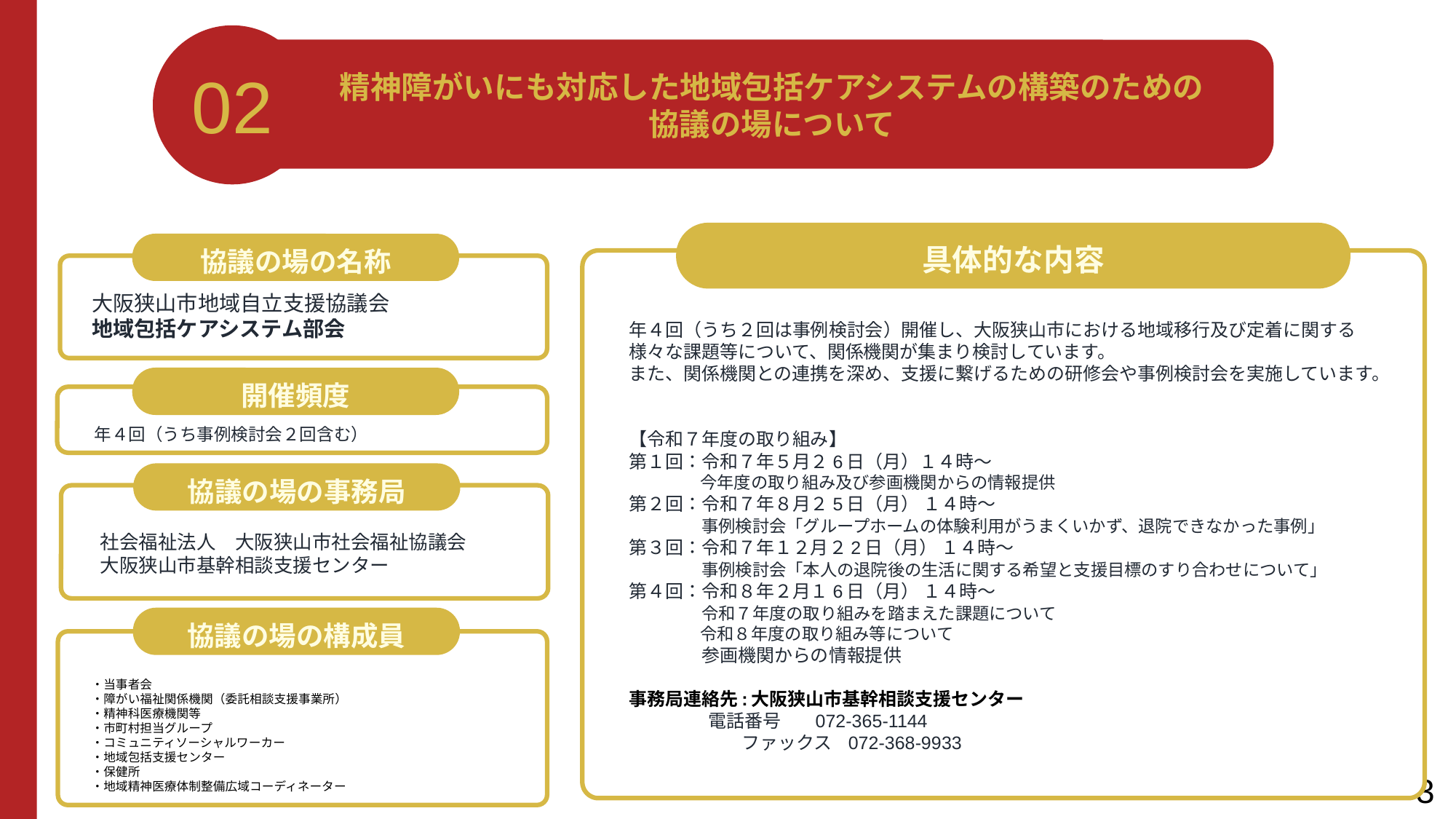

02

精神障がいにも対応した地域包括ケアシステムの構築のための
協議の場について
具体的な内容
協議の場の名称

大阪狭山市地域自立支援協議会
地域包括ケアシステム部会
年４回（うち２回は事例検討会）開催し、大阪狭山市における地域移行及び定着に関する様々な課題等について、関係機関が集まり検討しています。
また、関係機関との連携を深め、支援に繋げるための研修会や事例検討会を実施しています。

【令和７年度の取り組み】
第１回：令和７年５月２6日（月）１４時～
　　　　 今年度の取り組み及び参画機関からの情報提供
第２回：令和７年８月２5日（月） １４時～
　　　　事例検討会「グループホームの体験利用がうまくいかず、退院できなかった事例」
第３回：令和７年１２月２2日（月） １４時～
　　　　事例検討会「本人の退院後の生活に関する希望と支援目標のすり合わせについて」
第４回：令和８年２月１6日（月） １４時～
　　　　令和７年度の取り組みを踏まえた課題について
　　　　 令和８年度の取り組み等について
　　　　参画機関からの情報提供

事務局連絡先:大阪狭山市基幹相談支援センター
                   電話番号　   072-365-1144
　　　　　　 ファックス   072-368-9933

開催頻度

年４回（うち事例検討会２回含む）
協議の場の事務局

社会福祉法人　大阪狭山市社会福祉協議会
大阪狭山市基幹相談支援センター
協議の場の構成員
cと
・当事者会
・障がい福祉関係機関（委託相談支援事業所）
・精神科医療機関等
・市町村担当グループ
・コミュニティソーシャルワーカー
・地域包括支援センター
・保健所
・地域精神医療体制整備広域コーディネーター